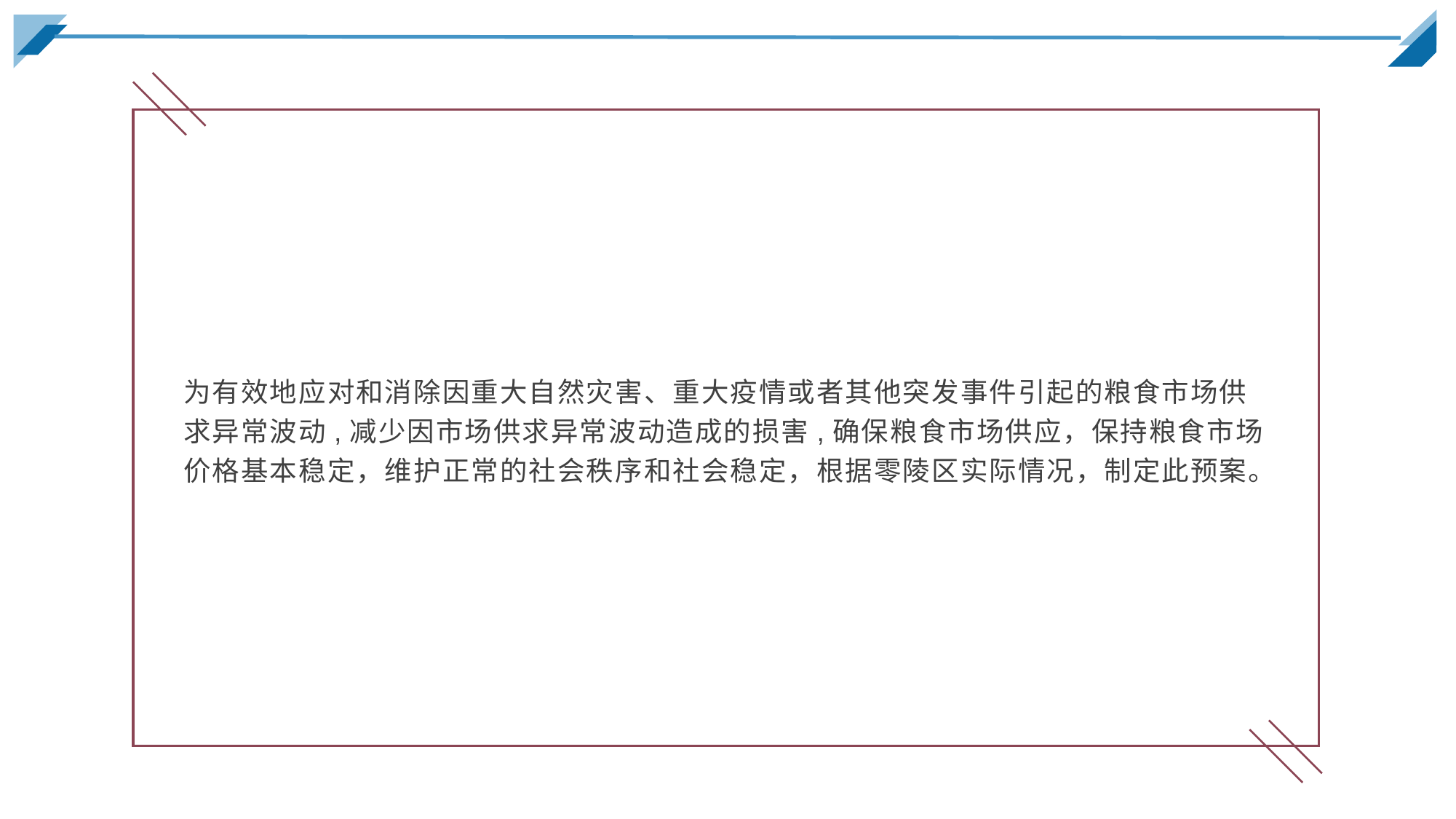

为有效地应对和消除因重大自然灾害、重大疫情或者其他突发事件引起的粮食市场供求异常波动,减少因市场供求异常波动造成的损害,确保粮食市场供应，保持粮食市场价格基本稳定，维护正常的社会秩序和社会稳定，根据零陵区实际情况，制定此预案。